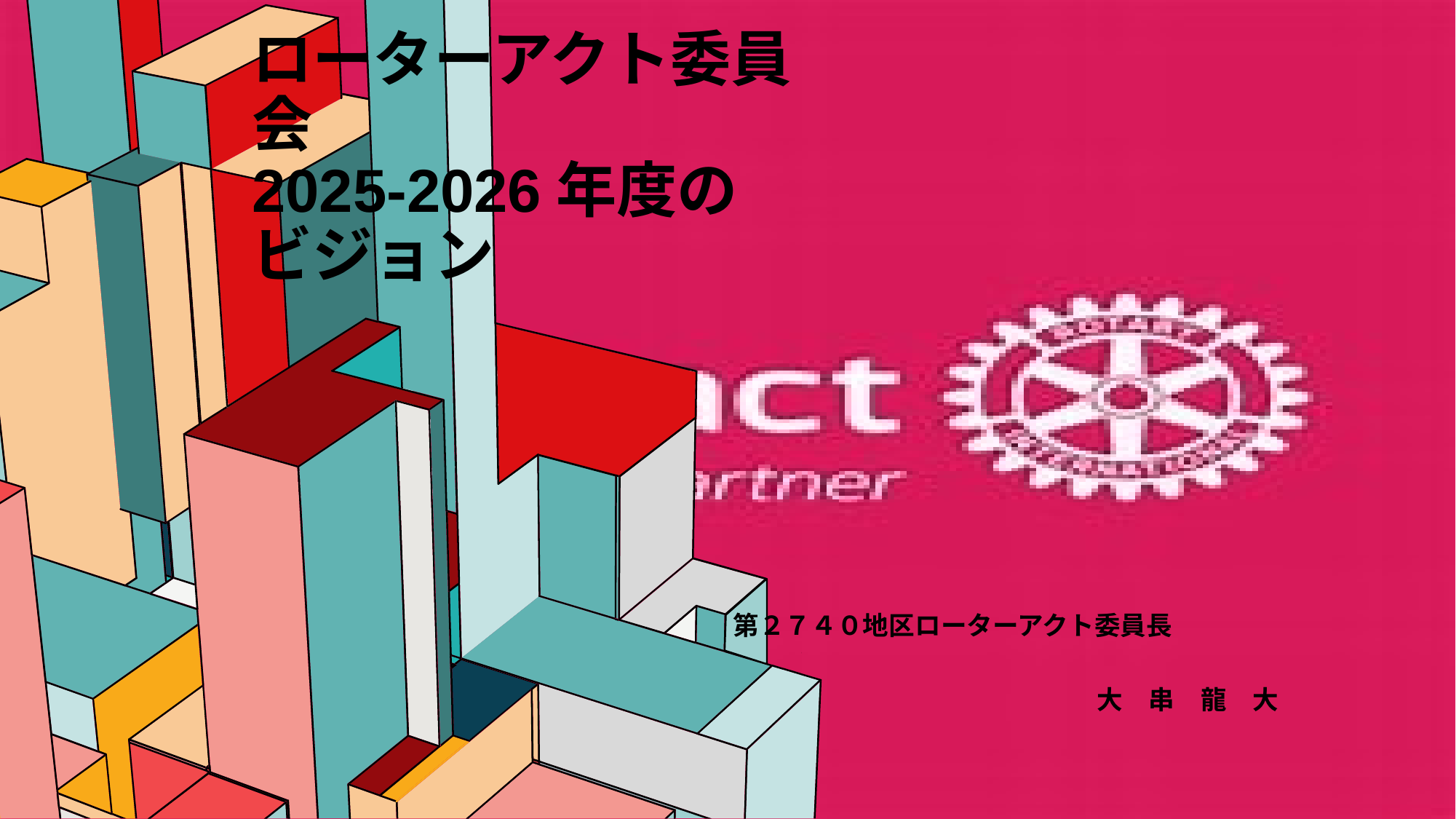

# ローターアクト委員会 2025-2026年度の ビジョン
　第２７４０地区ローターアクト委員長

　　　　　　　　　　　　　　　大　串　龍　大